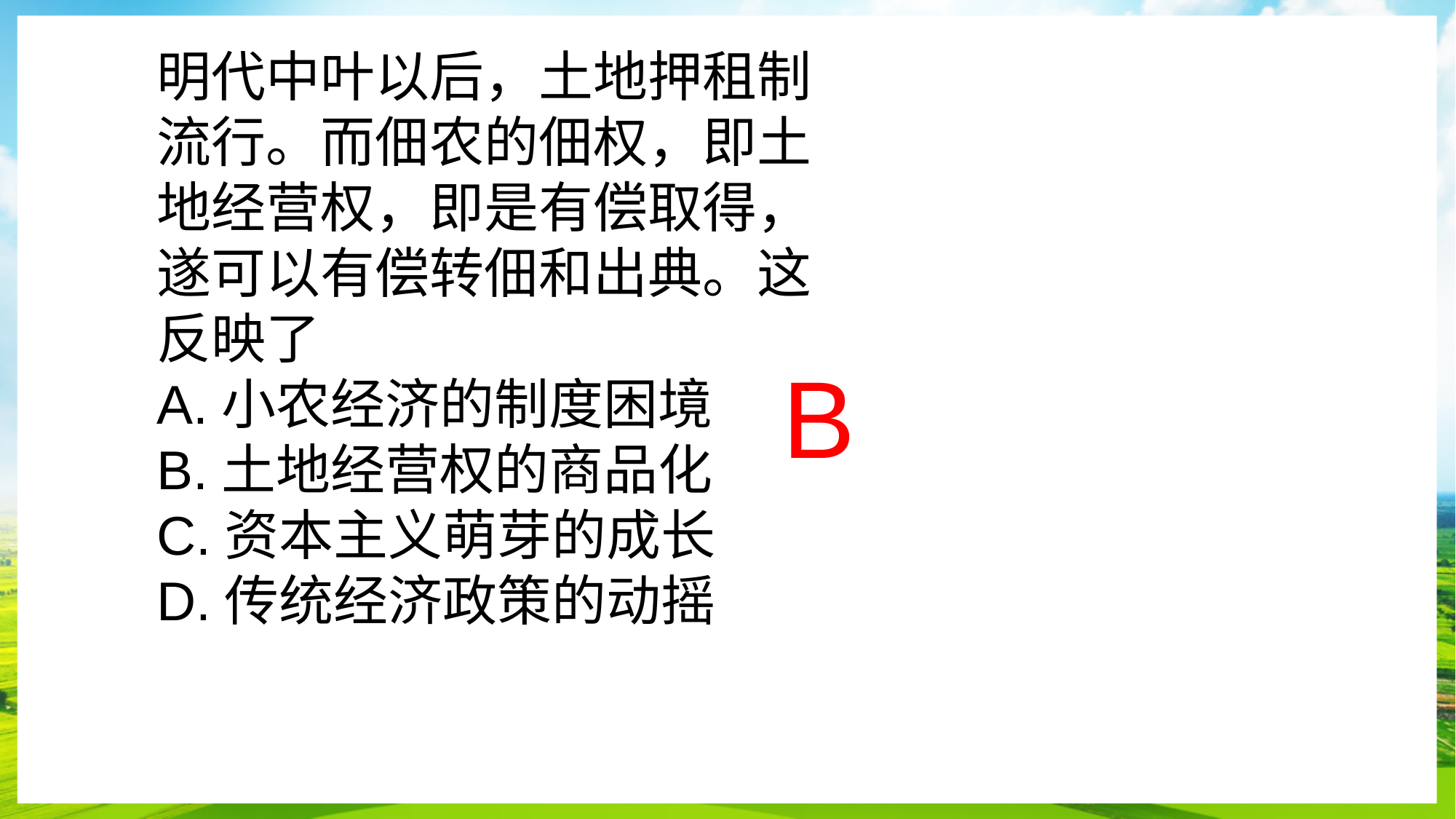

明代中叶以后，土地押租制流行。而佃农的佃权，即土地经营权，即是有偿取得，遂可以有偿转佃和出典。这反映了
A.小农经济的制度困境            B.土地经营权的商品化
C.资本主义萌芽的成长            D.传统经济政策的动摇
B